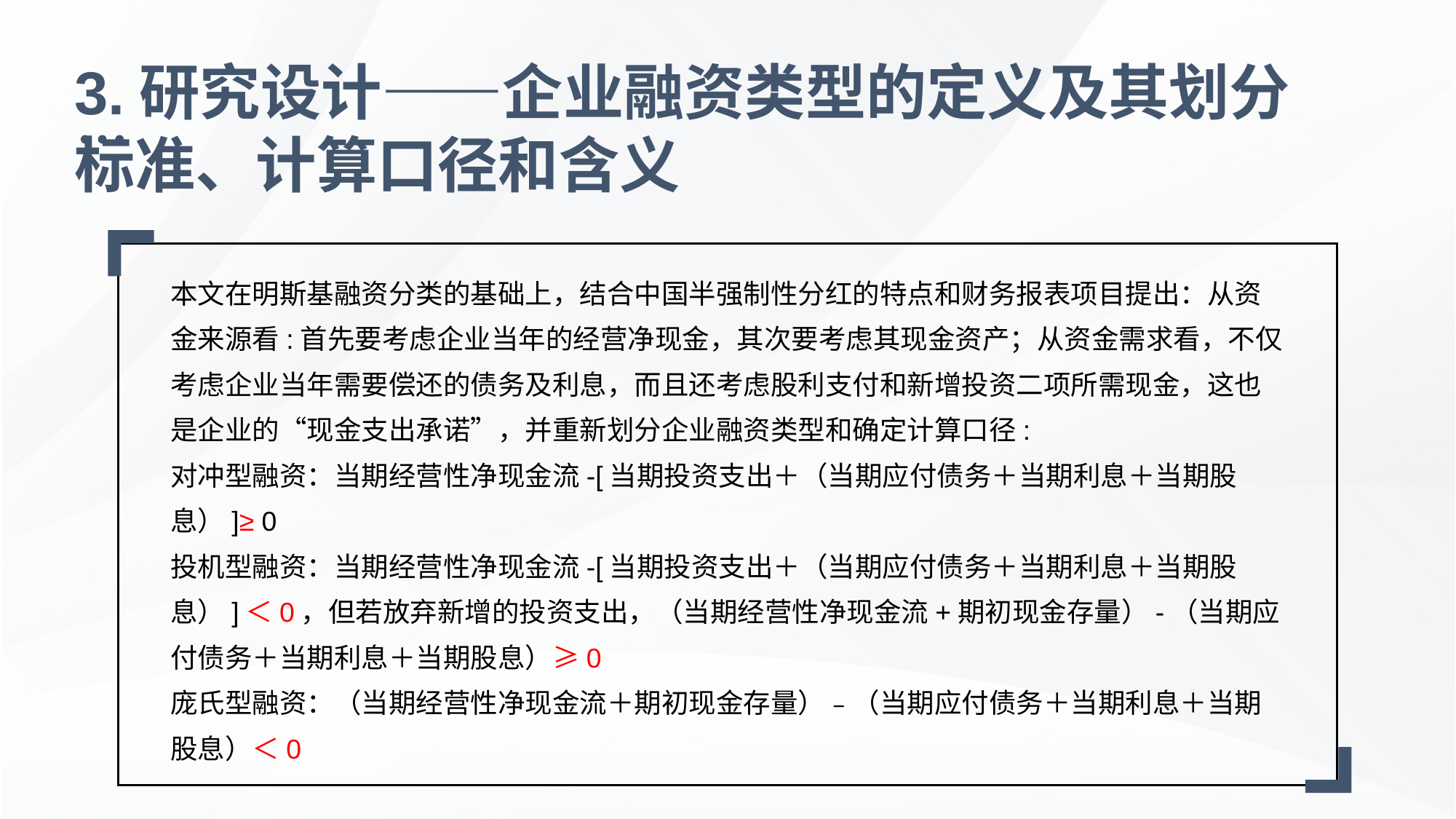

3.研究设计——企业融资类型的定义及其划分标准、计算口径和含义

本文在明斯基融资分类的基础上，结合中国半强制性分红的特点和财务报表项目提出：从资金来源看:首先要考虑企业当年的经营净现金，其次要考虑其现金资产；从资金需求看，不仅考虑企业当年需要偿还的债务及利息，而且还考虑股利支付和新增投资二项所需现金，这也是企业的“现金支出承诺”，并重新划分企业融资类型和确定计算口径:
对冲型融资：当期经营性净现金流-[当期投资支出＋（当期应付债务＋当期利息＋当期股息）]≥ 0
投机型融资：当期经营性净现金流-[当期投资支出＋（当期应付债务＋当期利息＋当期股息）]＜0，但若放弃新增的投资支出，（当期经营性净现金流+期初现金存量）-（当期应付债务＋当期利息＋当期股息）≥0
庞氏型融资：（当期经营性净现金流＋期初现金存量）﹣（当期应付债务＋当期利息＋当期股息）＜0